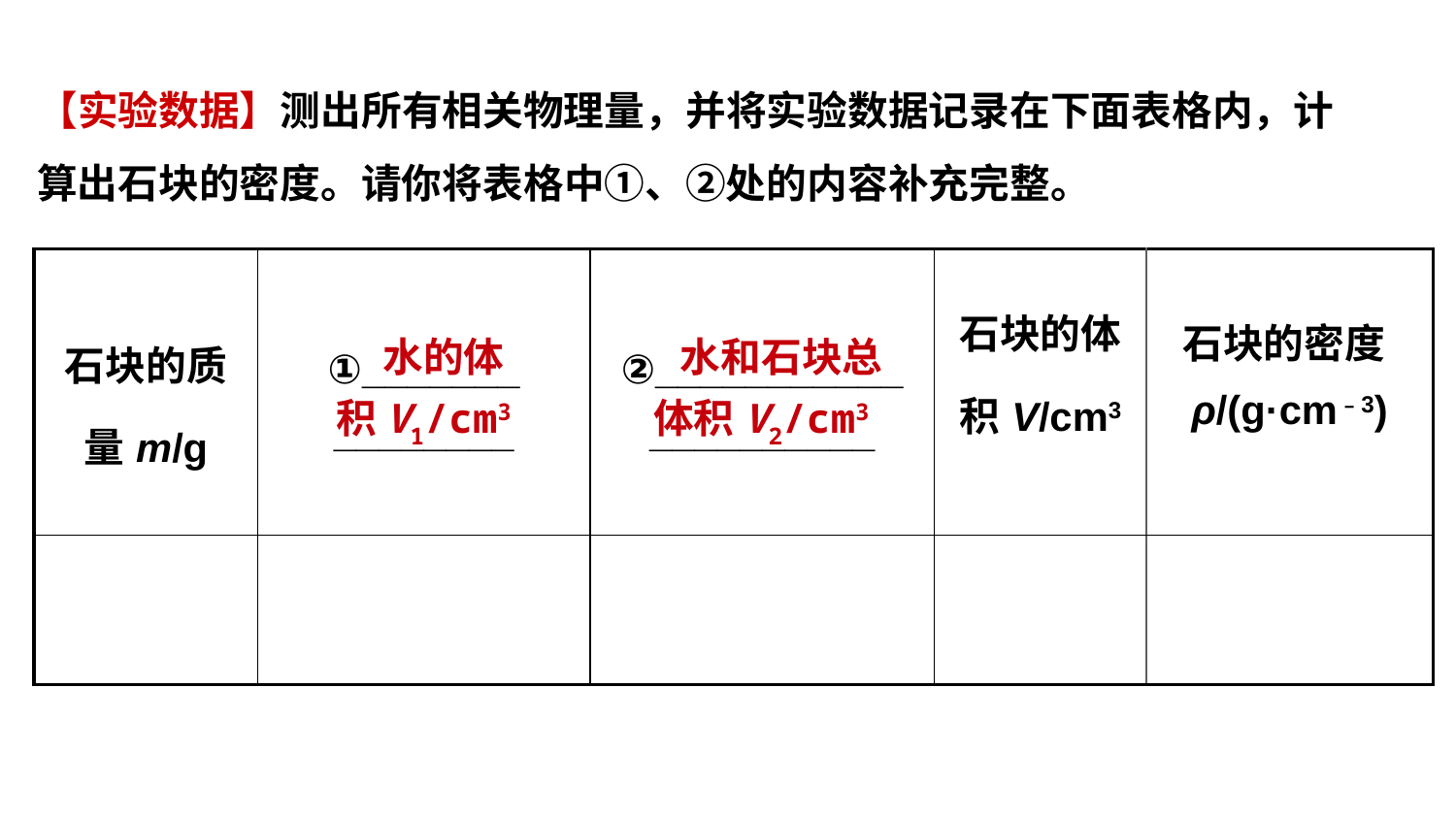

【实验数据】测出所有相关物理量，并将实验数据记录在下面表格内，计算出石块的密度。请你将表格中①、②处的内容补充完整。
| 石块的质量m/g | ①\_\_\_\_\_\_\_ \_\_\_\_\_\_\_\_ | ②\_\_\_\_\_\_\_\_\_\_\_ \_\_\_\_\_\_\_\_\_\_ | 石块的体积V/cm3 | 石块的密度ρ/(g·cm﹣3) |
| --- | --- | --- | --- | --- |
|  |  |  |  |  |
水的体
水和石块总
积V1/cm3
体积V2/cm3